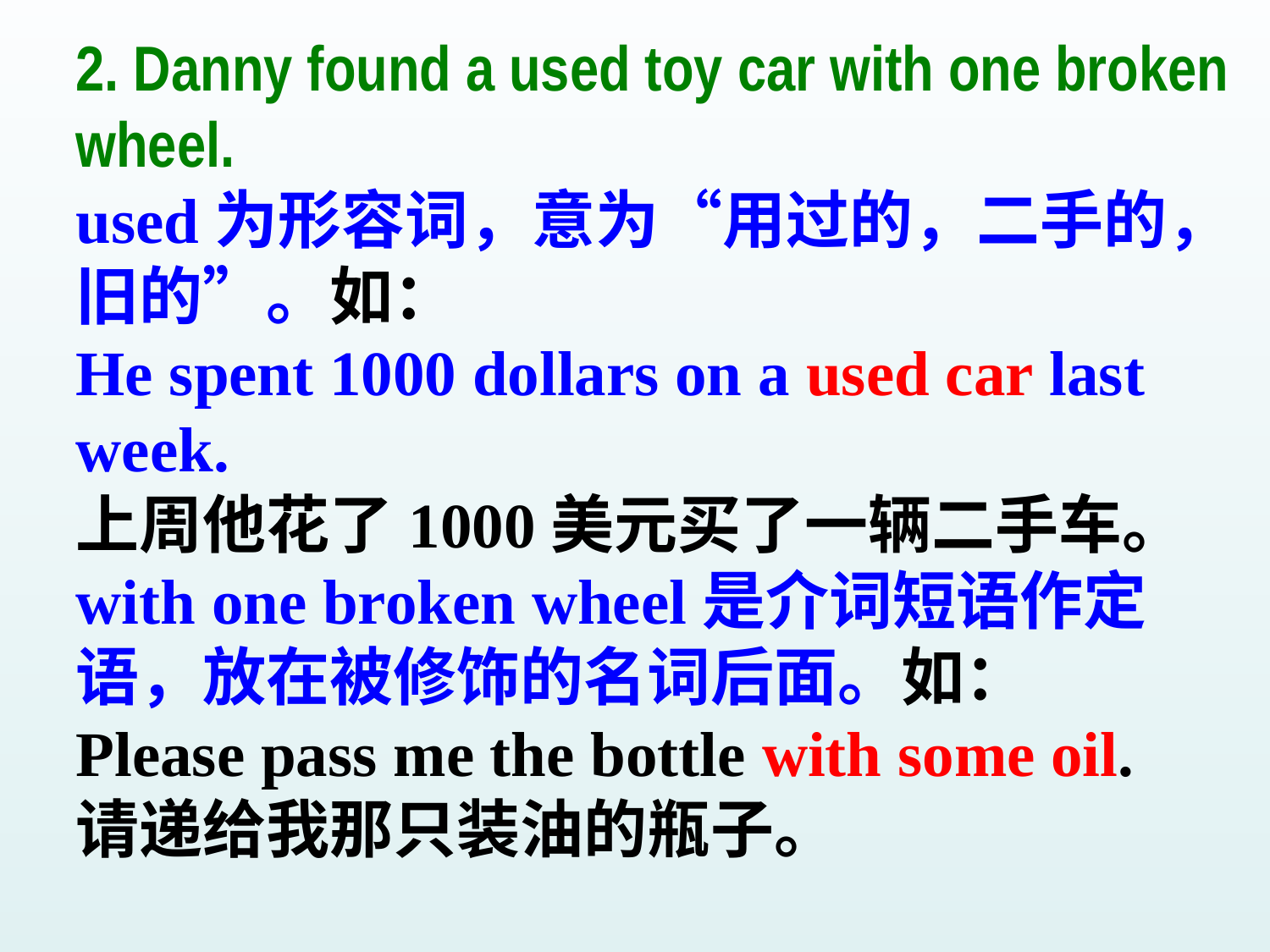

2. Danny found a used toy car with one broken wheel.
used为形容词，意为“用过的，二手的，旧的”。如：
He spent 1000 dollars on a used car last week.
上周他花了1000美元买了一辆二手车。
with one broken wheel是介词短语作定语，放在被修饰的名词后面。如：
Please pass me the bottle with some oil.
请递给我那只装油的瓶子。